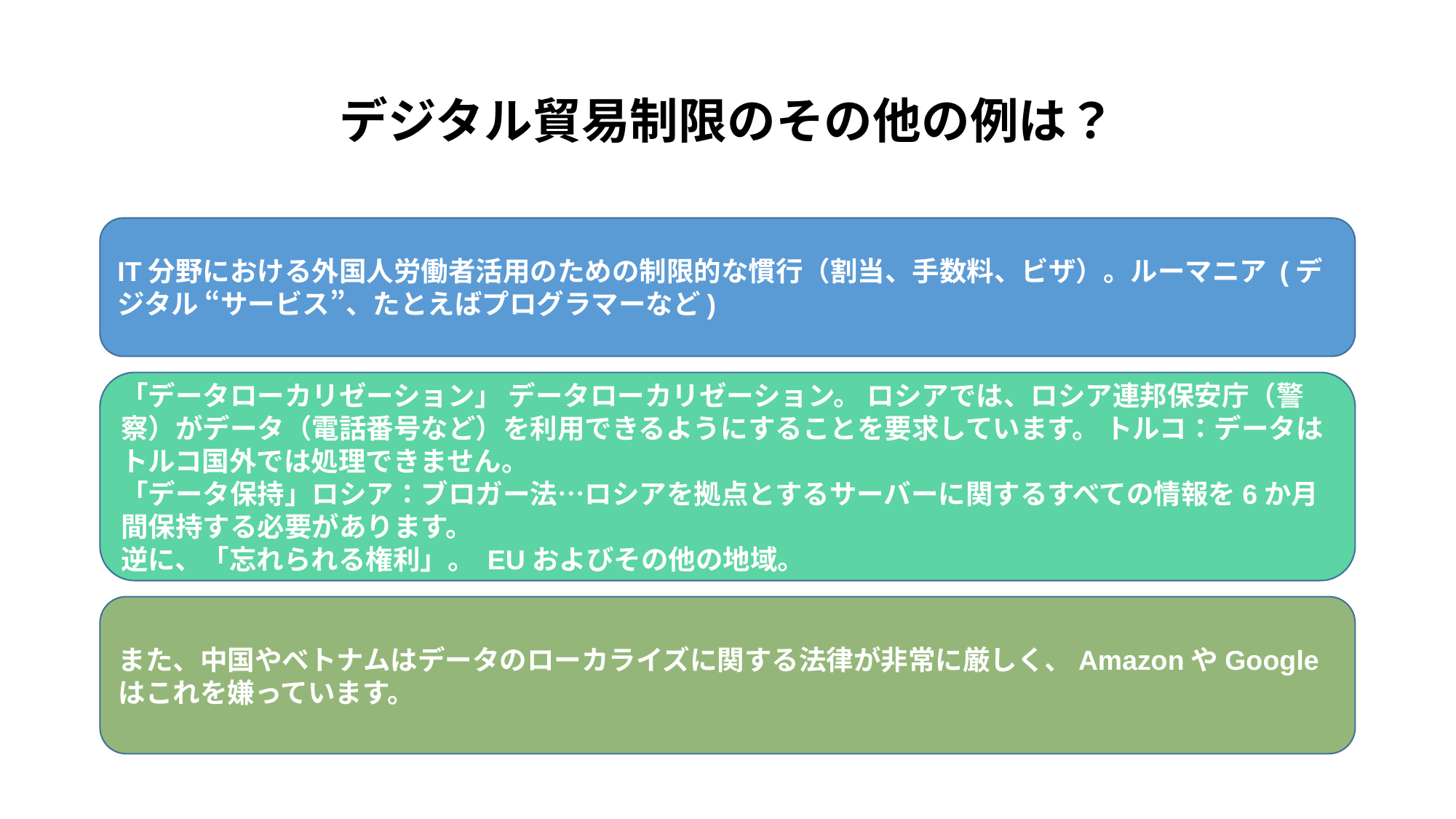

# デジタル貿易制限のその他の例は？

IT分野における外国人労働者活用のための制限的な慣行（割当、手数料、ビザ）。ルーマニア (デジタル “サービス”、たとえばプログラマーなど)
「データローカリゼーション」 データローカリゼーション。 ロシアでは、ロシア連邦保安庁（警察）がデータ（電話番号など）を利用できるようにすることを要求しています。 トルコ：データはトルコ国外では処理できません。
「データ保持」ロシア：ブロガー法…ロシアを拠点とするサーバーに関するすべての情報を6か月間保持する必要があります。
逆に、「忘れられる権利」。 EUおよびその他の地域。
また、中国やベトナムはデータのローカライズに関する法律が非常に厳しく、AmazonやGoogleはこれを嫌っています。